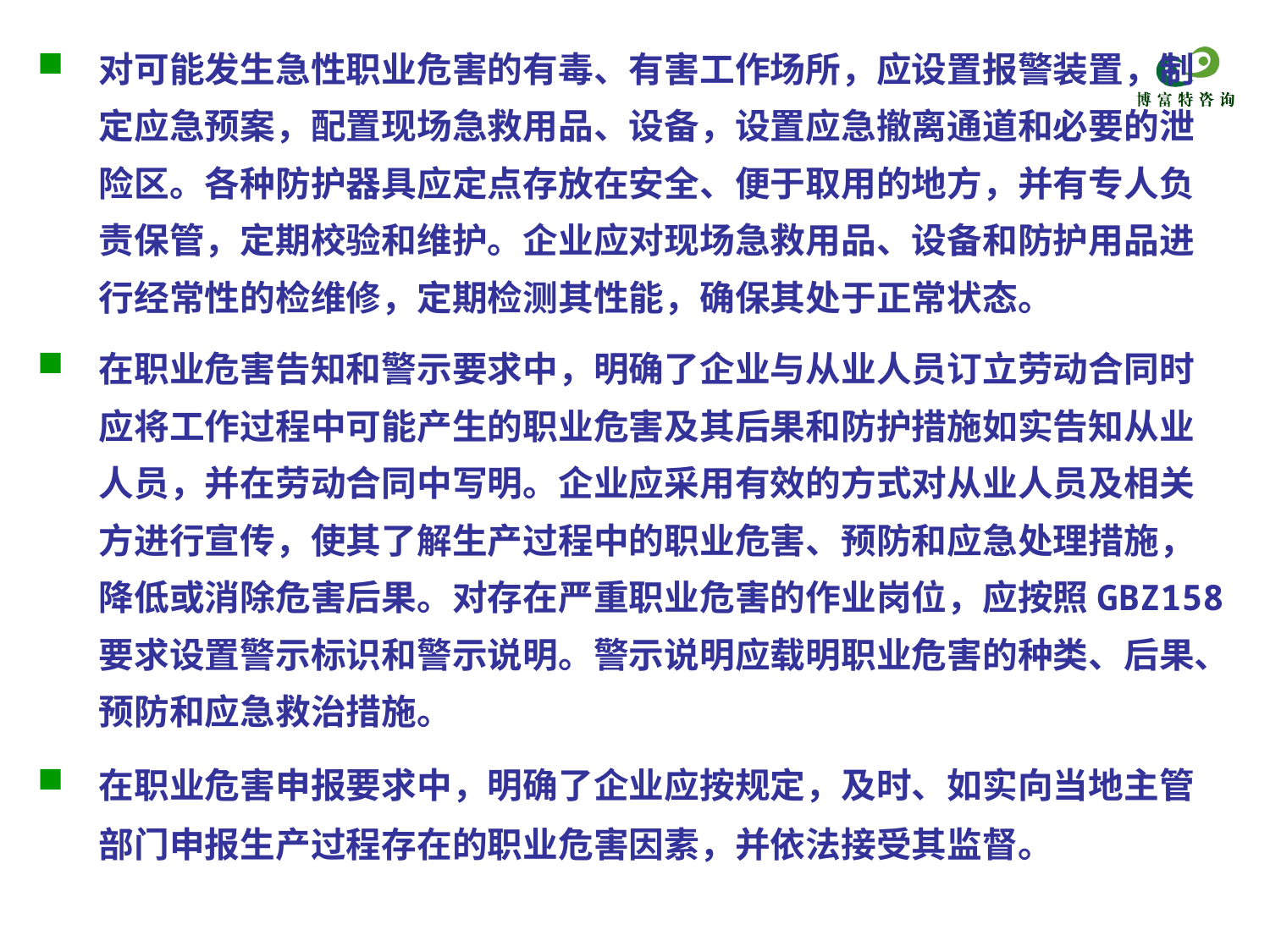

对可能发生急性职业危害的有毒、有害工作场所，应设置报警装置，制定应急预案，配置现场急救用品、设备，设置应急撤离通道和必要的泄险区。各种防护器具应定点存放在安全、便于取用的地方，并有专人负责保管，定期校验和维护。企业应对现场急救用品、设备和防护用品进行经常性的检维修，定期检测其性能，确保其处于正常状态。
在职业危害告知和警示要求中，明确了企业与从业人员订立劳动合同时应将工作过程中可能产生的职业危害及其后果和防护措施如实告知从业人员，并在劳动合同中写明。企业应采用有效的方式对从业人员及相关方进行宣传，使其了解生产过程中的职业危害、预防和应急处理措施，降低或消除危害后果。对存在严重职业危害的作业岗位，应按照GBZ158要求设置警示标识和警示说明。警示说明应载明职业危害的种类、后果、预防和应急救治措施。
在职业危害申报要求中，明确了企业应按规定，及时、如实向当地主管部门申报生产过程存在的职业危害因素，并依法接受其监督。